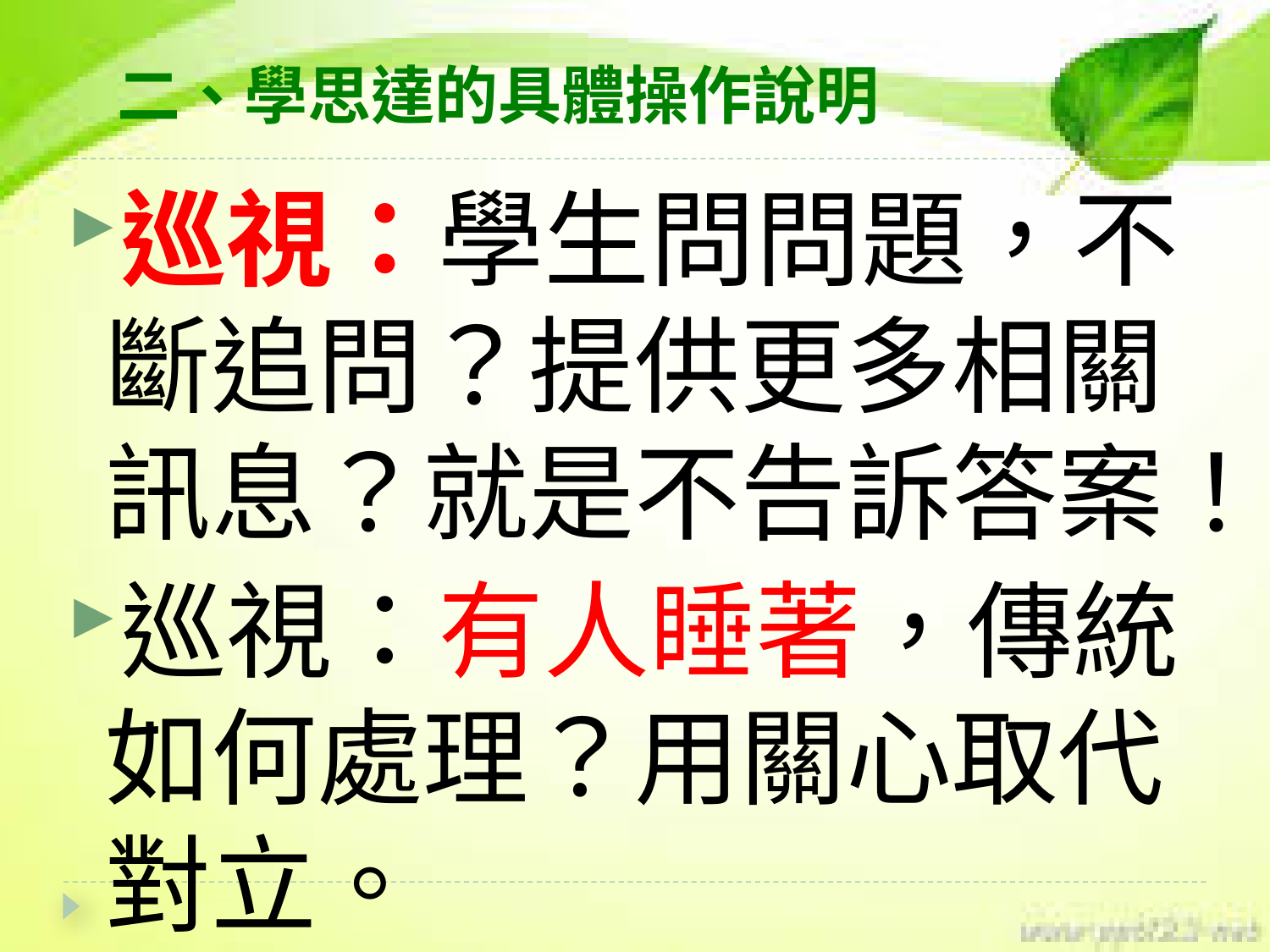

# 二、學思達的具體操作說明
巡視：學生問問題，不斷追問？提供更多相關訊息？就是不告訴答案！
巡視：有人睡著，傳統如何處理？用關心取代對立。